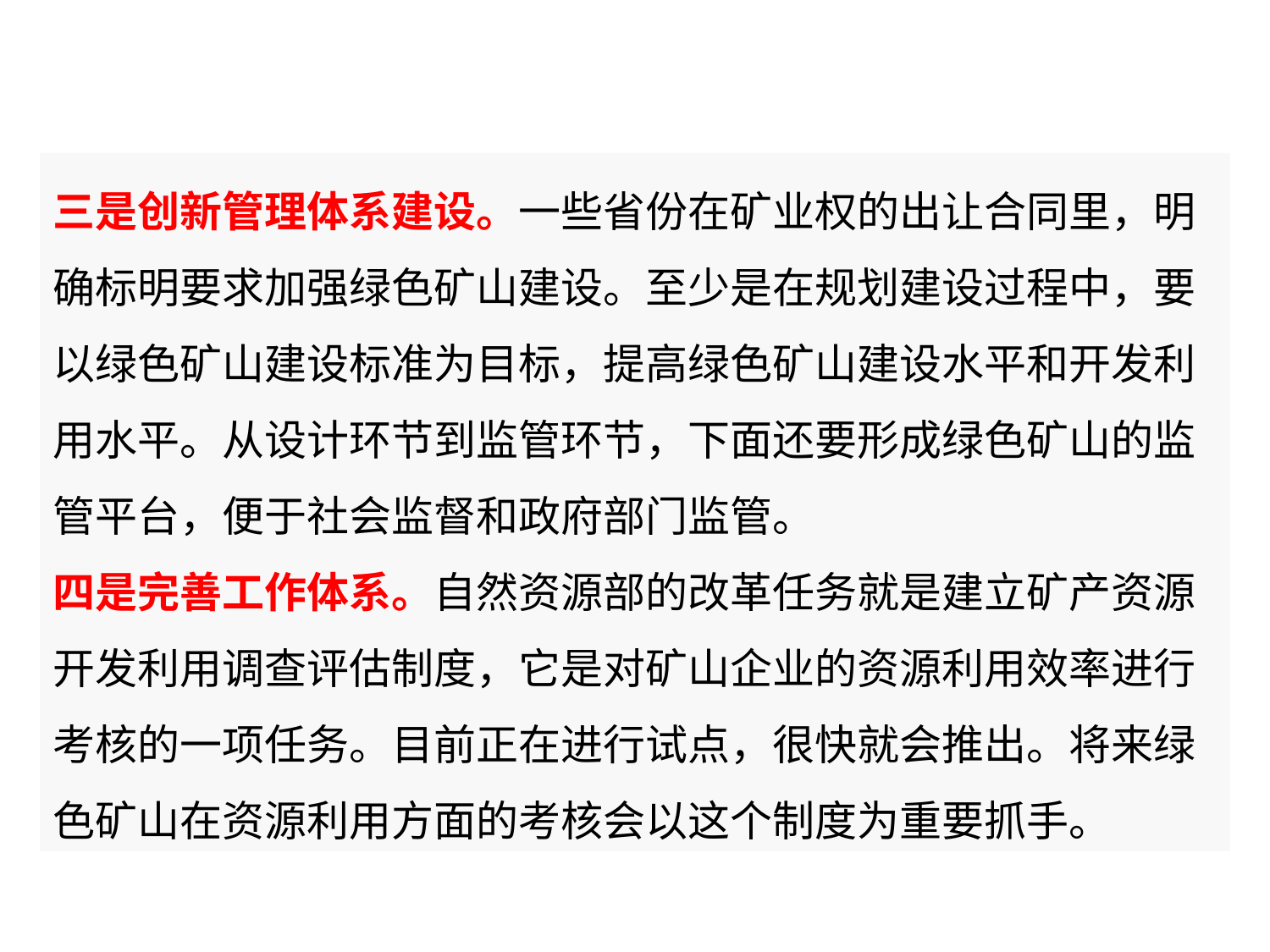

三是创新管理体系建设。一些省份在矿业权的出让合同里，明确标明要求加强绿色矿山建设。至少是在规划建设过程中，要以绿色矿山建设标准为目标，提高绿色矿山建设水平和开发利用水平。从设计环节到监管环节，下面还要形成绿色矿山的监管平台，便于社会监督和政府部门监管。
四是完善工作体系。自然资源部的改革任务就是建立矿产资源开发利用调查评估制度，它是对矿山企业的资源利用效率进行考核的一项任务。目前正在进行试点，很快就会推出。将来绿色矿山在资源利用方面的考核会以这个制度为重要抓手。